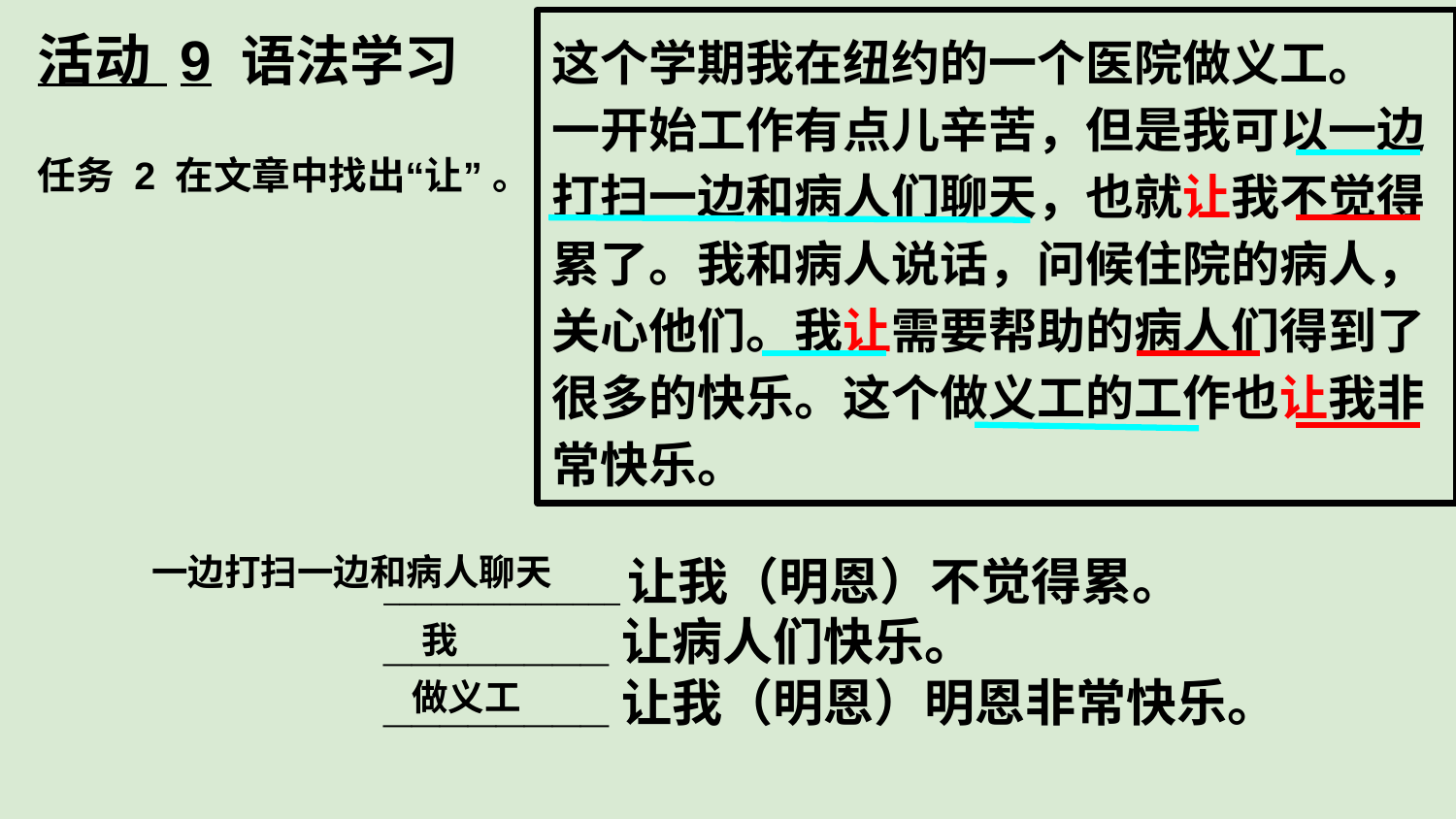

活动 9 语法学习

任务 2 在文章中找出“让” 。

这个学期我在纽约的一个医院做义工。
一开始工作有点儿辛苦，但是我可以一边打扫一边和病人们聊天，也就让我不觉得累了。我和病人说话，问候住院的病人，关心他们。我让需要帮助的病人们得到了很多的快乐。这个做义工的工作也让我非常快乐。
一边打扫一边和病人聊天
       _______________让我（明恩）不觉得累。
    ________让病人们快乐。
    ________让我（明恩）明恩非常快乐。
                        我
                       做义工